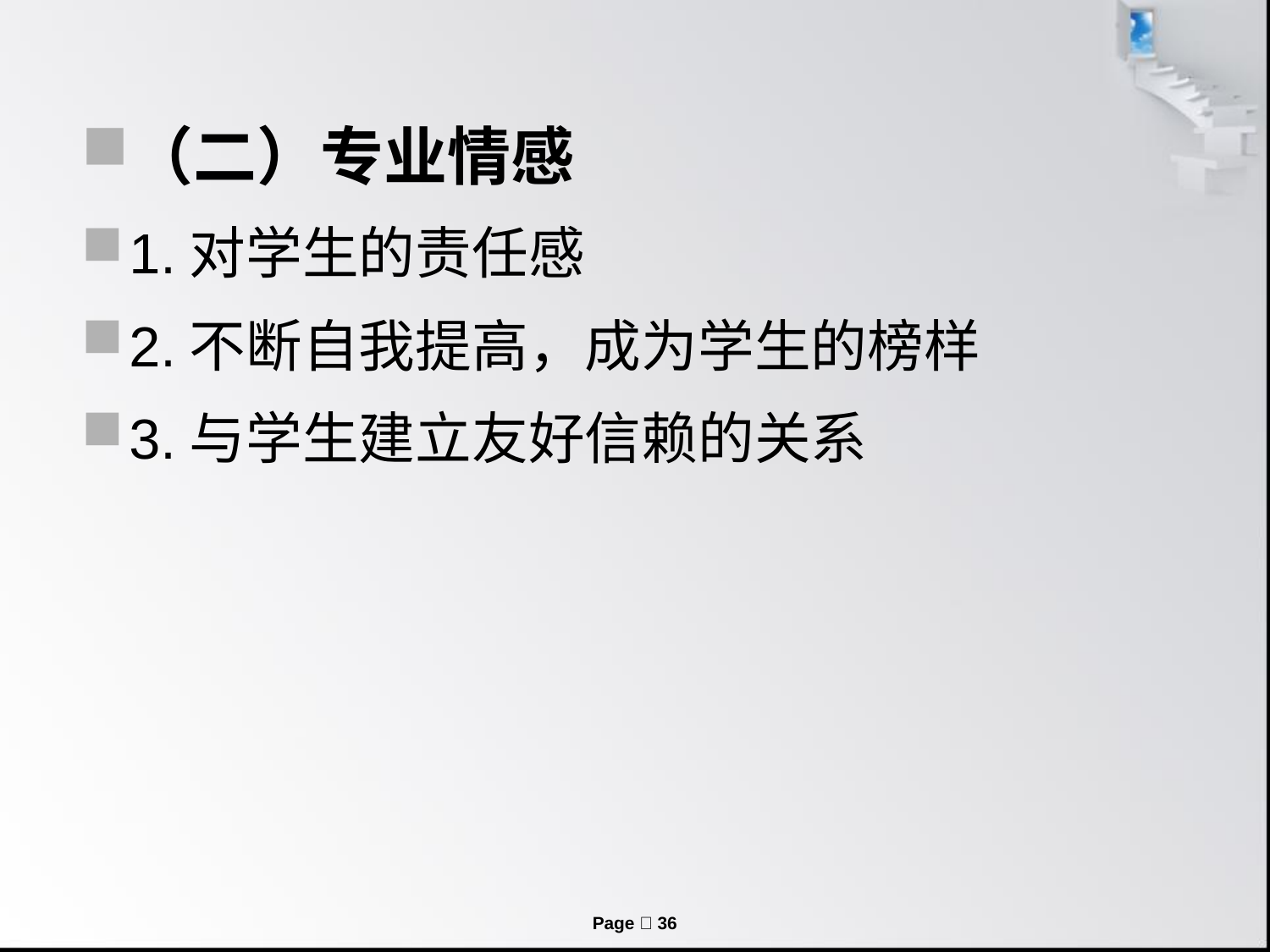

（二）专业情感
1.对学生的责任感
2.不断自我提高，成为学生的榜样
3.与学生建立友好信赖的关系